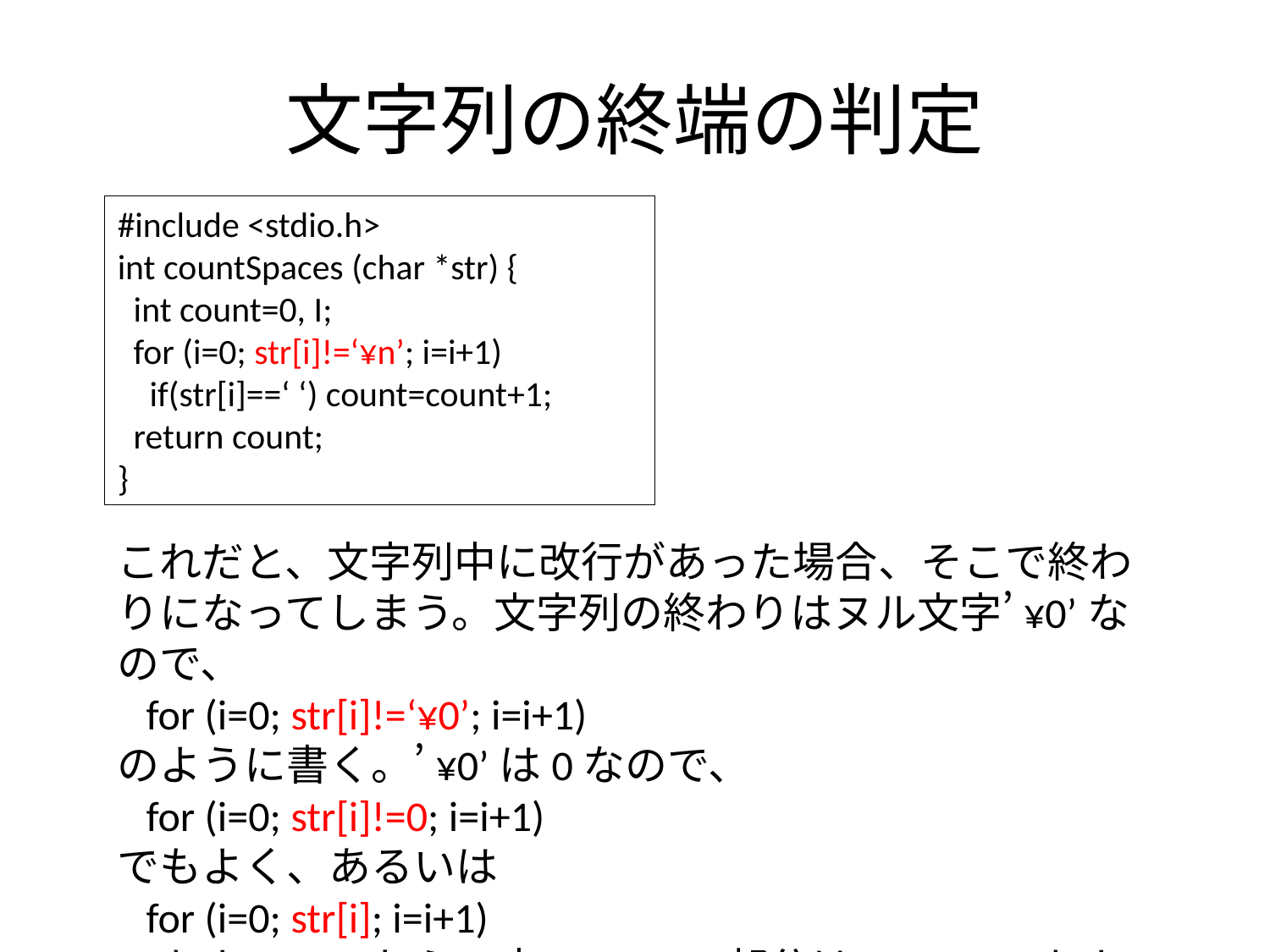

# 文字列の終端の判定
#include <stdio.h>
int countSpaces (char *str) {
  int count=0, I;
  for (i=0; str[i]!=‘¥n’; i=i+1)
    if(str[i]==‘ ‘) count=count+1;
  return count;
}
これだと、文字列中に改行があった場合、そこで終わりになってしまう。文字列の終わりはヌル文字’¥0’なので、
   for (i=0; str[i]!=‘¥0’; i=i+1)
のように書く。’¥0’は0なので、
   for (i=0; str[i]!=0; i=i+1)
でもよく、あるいは
   for (i=0; str[i]; i=i+1)
でもよい。これらの中のstr[i]の部分は*(str+i)でもよい。